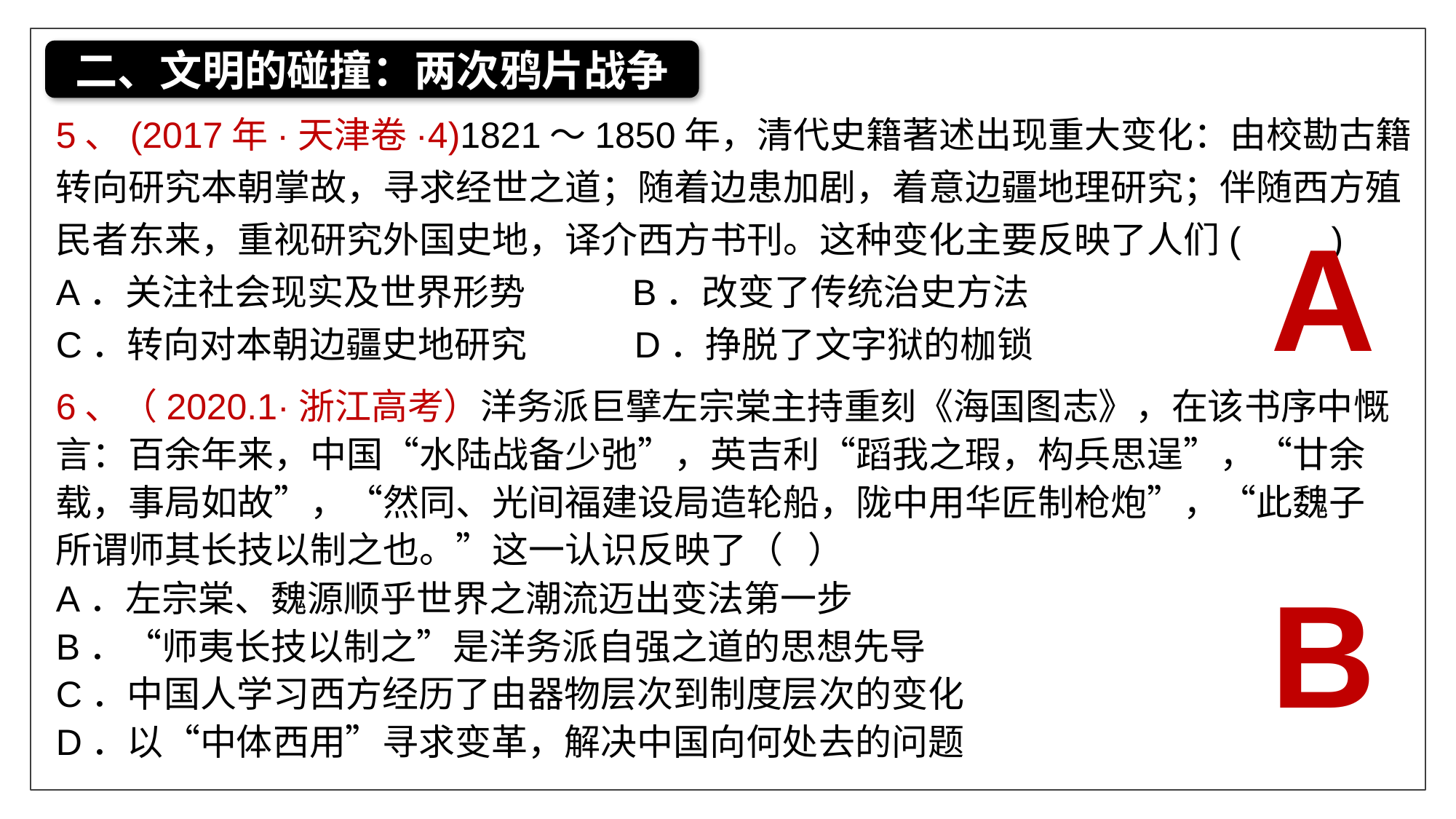

二、文明的碰撞：两次鸦片战争
5、(2017年·天津卷·4)1821～1850年，清代史籍著述出现重大变化：由校勘古籍转向研究本朝掌故，寻求经世之道；随着边患加剧，着意边疆地理研究；伴随西方殖民者东来，重视研究外国史地，译介西方书刊。这种变化主要反映了人们(　　)
A．关注社会现实及世界形势            B．改变了传统治史方法
C．转向对本朝边疆史地研究            D．挣脱了文字狱的枷锁
A
6、（2020.1·浙江高考）洋务派巨擘左宗棠主持重刻《海国图志》，在该书序中慨言：百余年来，中国“水陆战备少弛”，英吉利“蹈我之瑕，构兵思逞”，“廿余载，事局如故”，“然同、光间福建设局造轮船，陇中用华匠制枪炮”，“此魏子所谓师其长技以制之也。”这一认识反映了（   ）
A．左宗棠、魏源顺乎世界之潮流迈出变法第一步
B．“师夷长技以制之”是洋务派自强之道的思想先导
C．中国人学习西方经历了由器物层次到制度层次的变化
D．以“中体西用”寻求变革，解决中国向何处去的问题
B